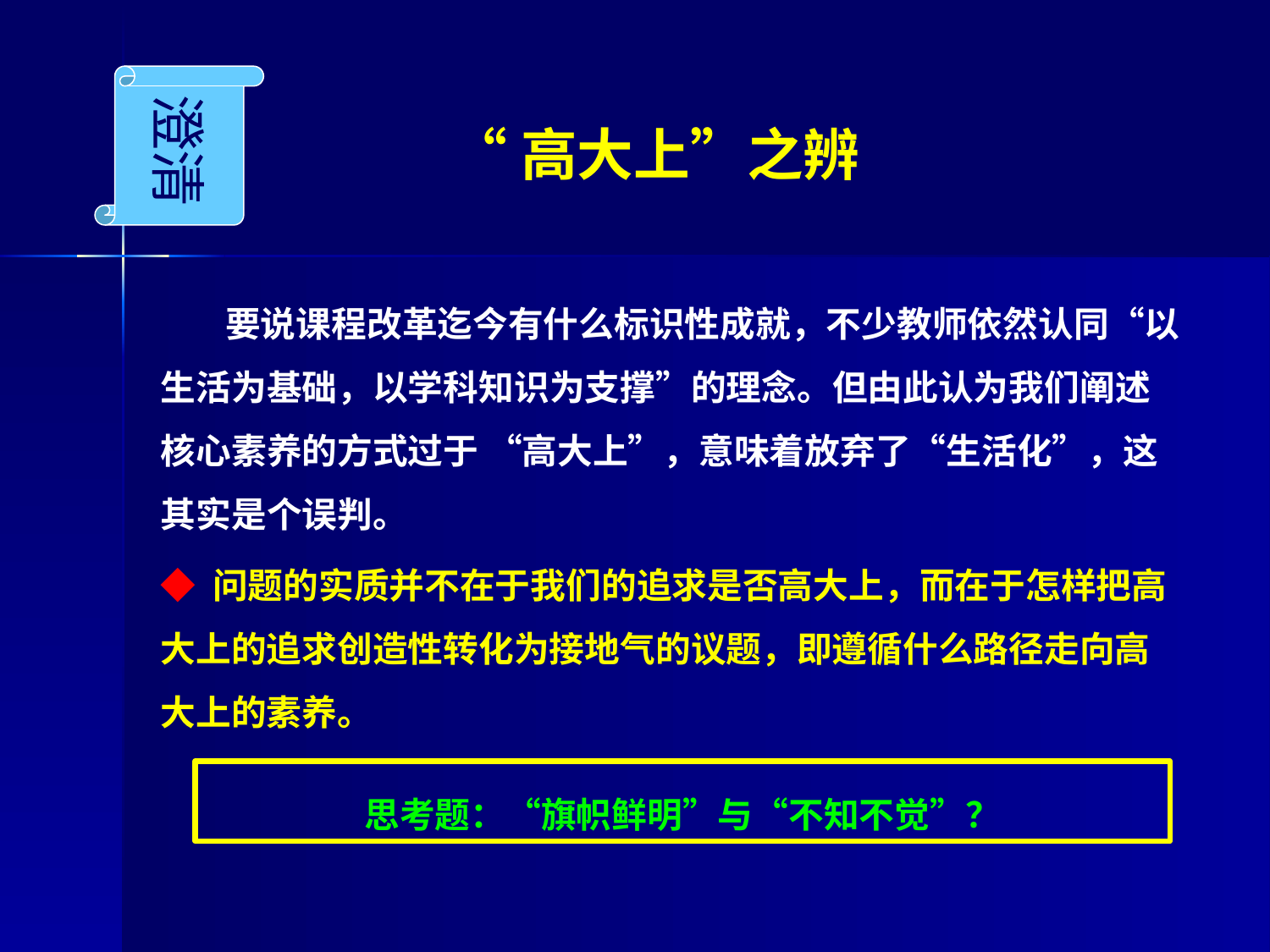

# “高大上”之辨
澄清
       要说课程改革迄今有什么标识性成就，不少教师依然认同“以生活为基础，以学科知识为支撑”的理念。但由此认为我们阐述核心素养的方式过于 “高大上”，意味着放弃了“生活化”，这其实是个误判。
◆ 问题的实质并不在于我们的追求是否高大上，而在于怎样把高大上的追求创造性转化为接地气的议题，即遵循什么路径走向高大上的素养。

思考题：“旗帜鲜明”与“不知不觉”？